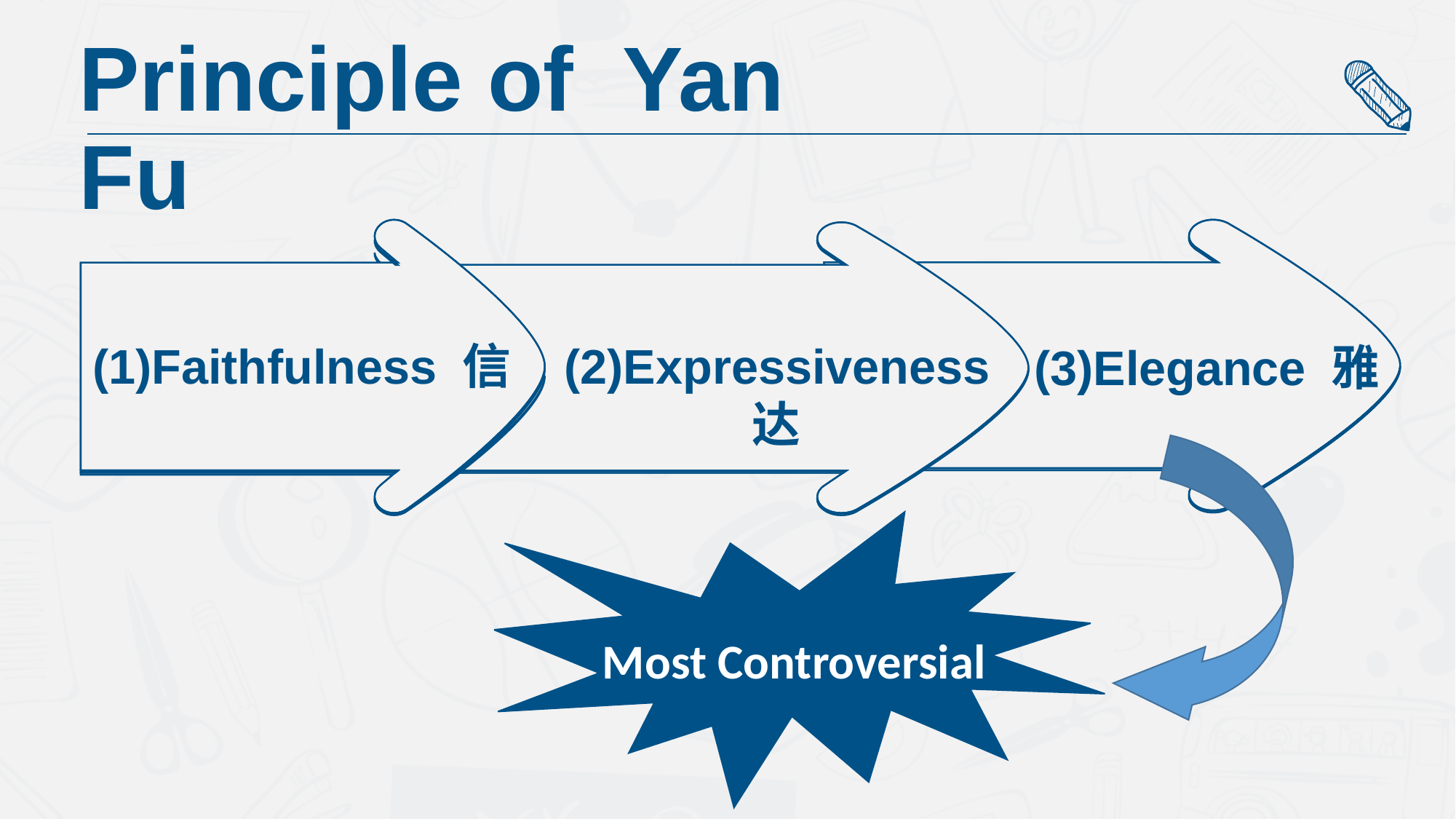

Principle of  Yan Fu

(1)Faithfulness 信
(2)Expressiveness达
(3)Elegance 雅

Most Controversial